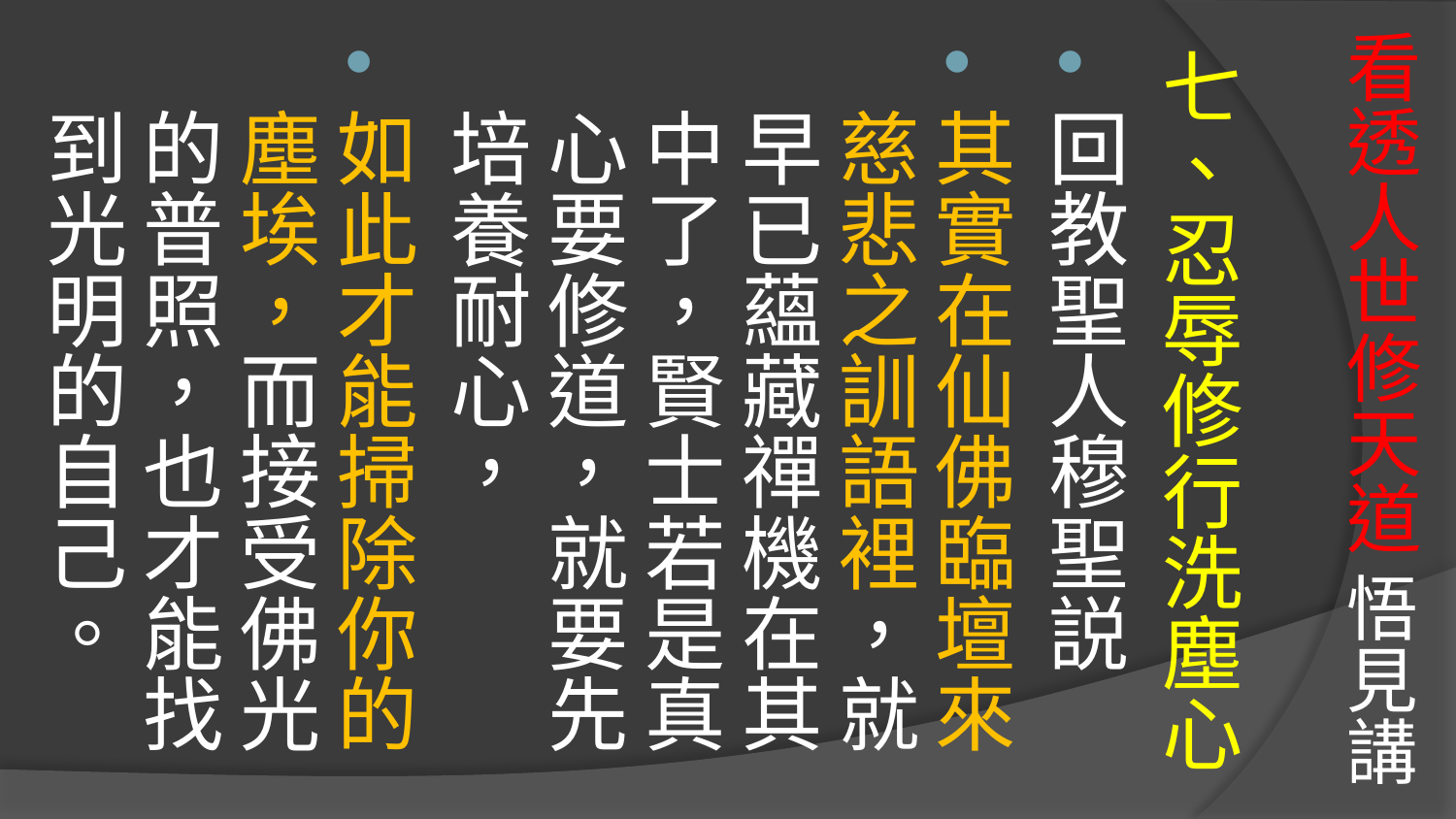

# 看透人世修天道 悟見講
七、忍辱修行洗塵心
回教聖人穆聖説
其實在仙佛臨壇來慈悲之訓語裡，就早已蘊藏禪機在其中了，賢士若是真心要修道，就要先培養耐心，
如此才能掃除你的塵埃，而接受佛光的普照，也才能找到光明的自己。